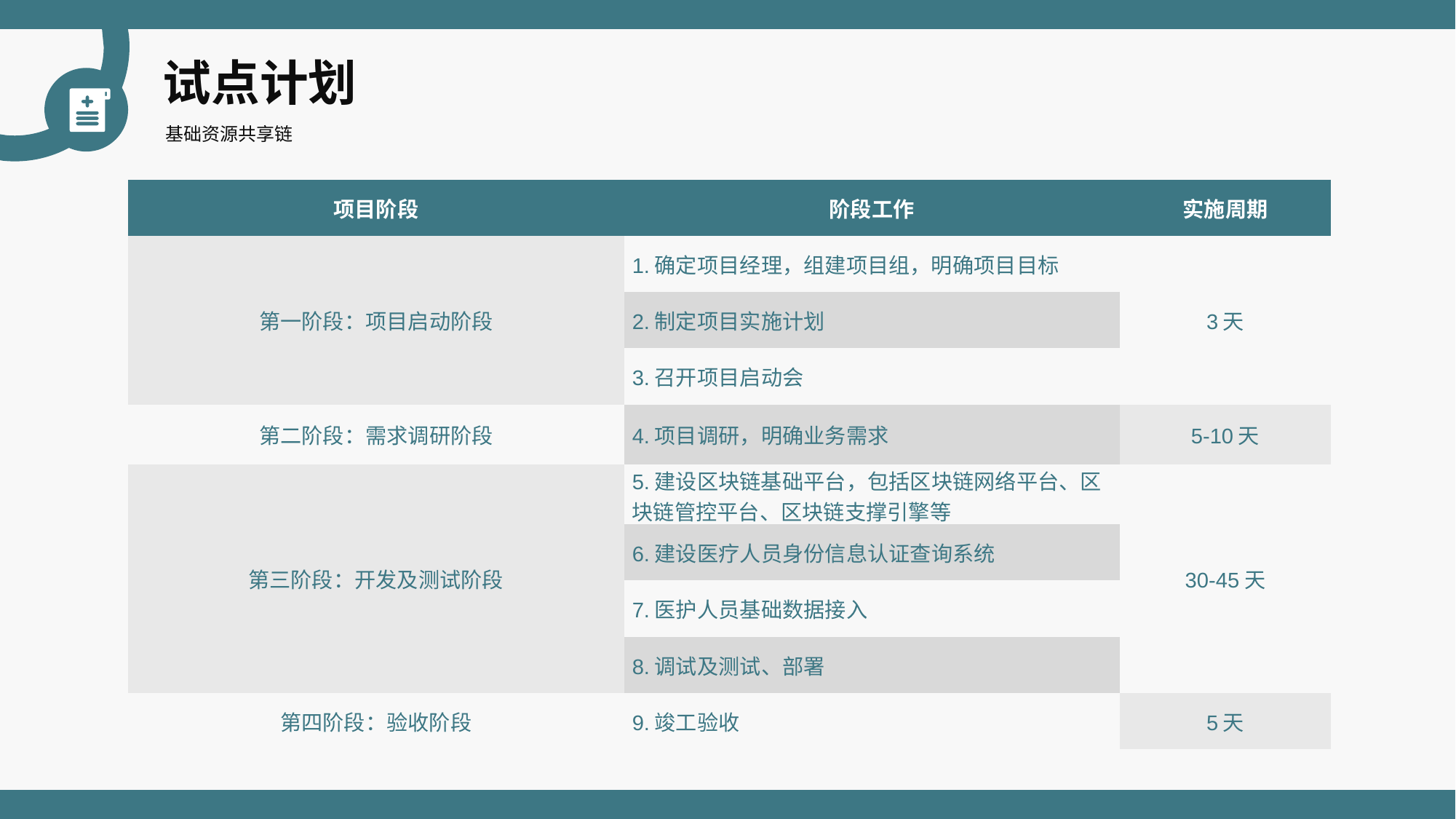

试点计划
| 项目阶段 | 阶段工作 | 实施周期 |
| --- | --- | --- |
| 第一阶段：项目启动阶段 | 1.确定项目经理，组建项目组，明确项目目标 | 3天 |
|  | 2.制定项目实施计划 |  |
|  | 3.召开项目启动会 |  |
| 第二阶段：需求调研阶段 | 4.项目调研，明确业务需求 | 5-10天 |
| 第三阶段：开发及测试阶段 | 5.建设区块链基础平台，包括区块链网络平台、区块链管控平台、区块链支撑引擎等 | 30-45天 |
|  | 6.建设医疗人员身份信息认证查询系统 |  |
|  | 7.医护人员基础数据接入 |  |
|  | 8.调试及测试、部署 |  |
| 第四阶段：验收阶段 | 9.竣工验收 | 5天 |